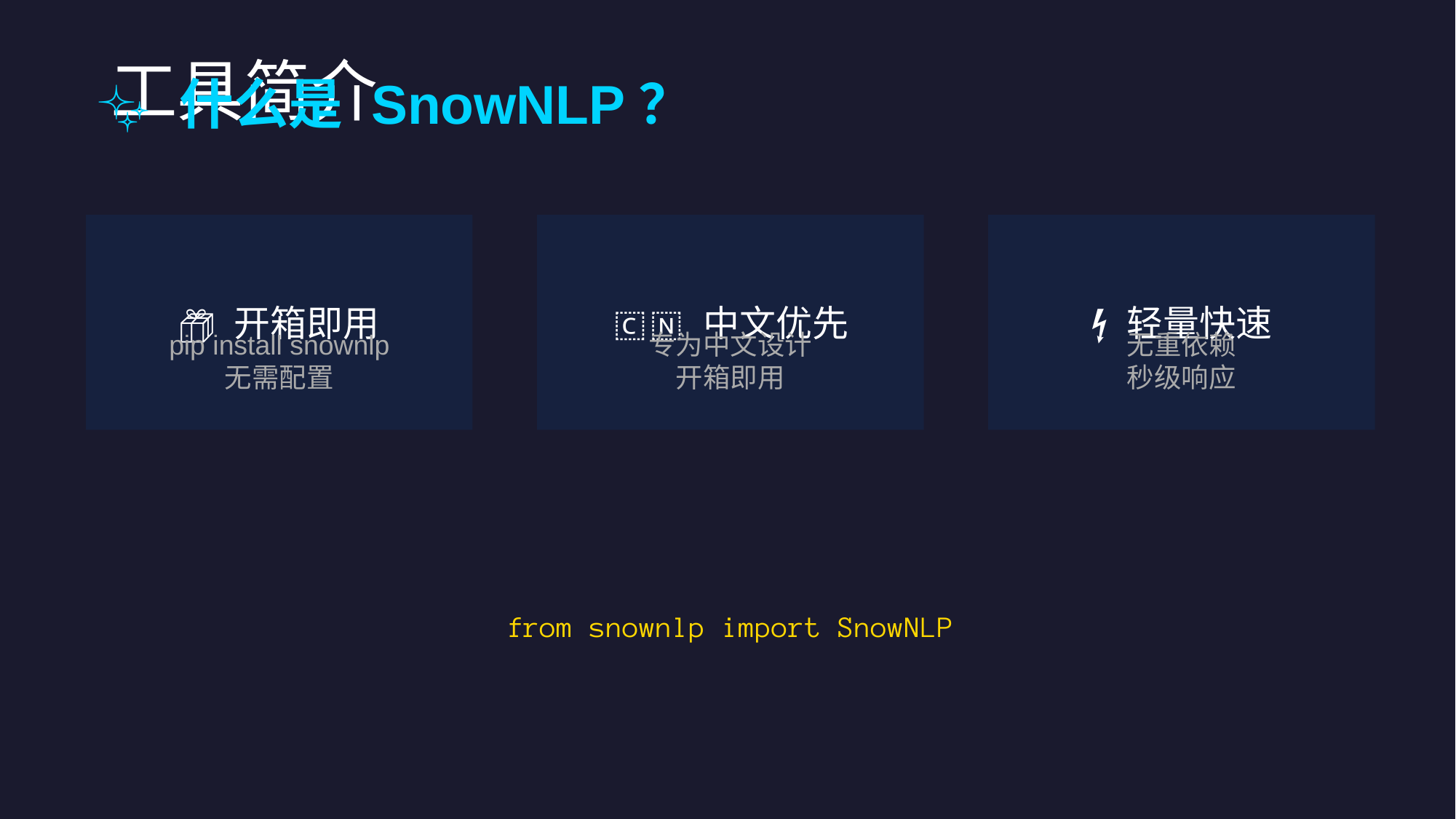

# 工具简介
✨ 什么是 SnowNLP？
📦 开箱即用
🇨🇳 中文优先
⚡ 轻量快速
pip install snownlp
无需配置
专为中文设计
开箱即用
无重依赖
秒级响应
from snownlp import SnowNLP